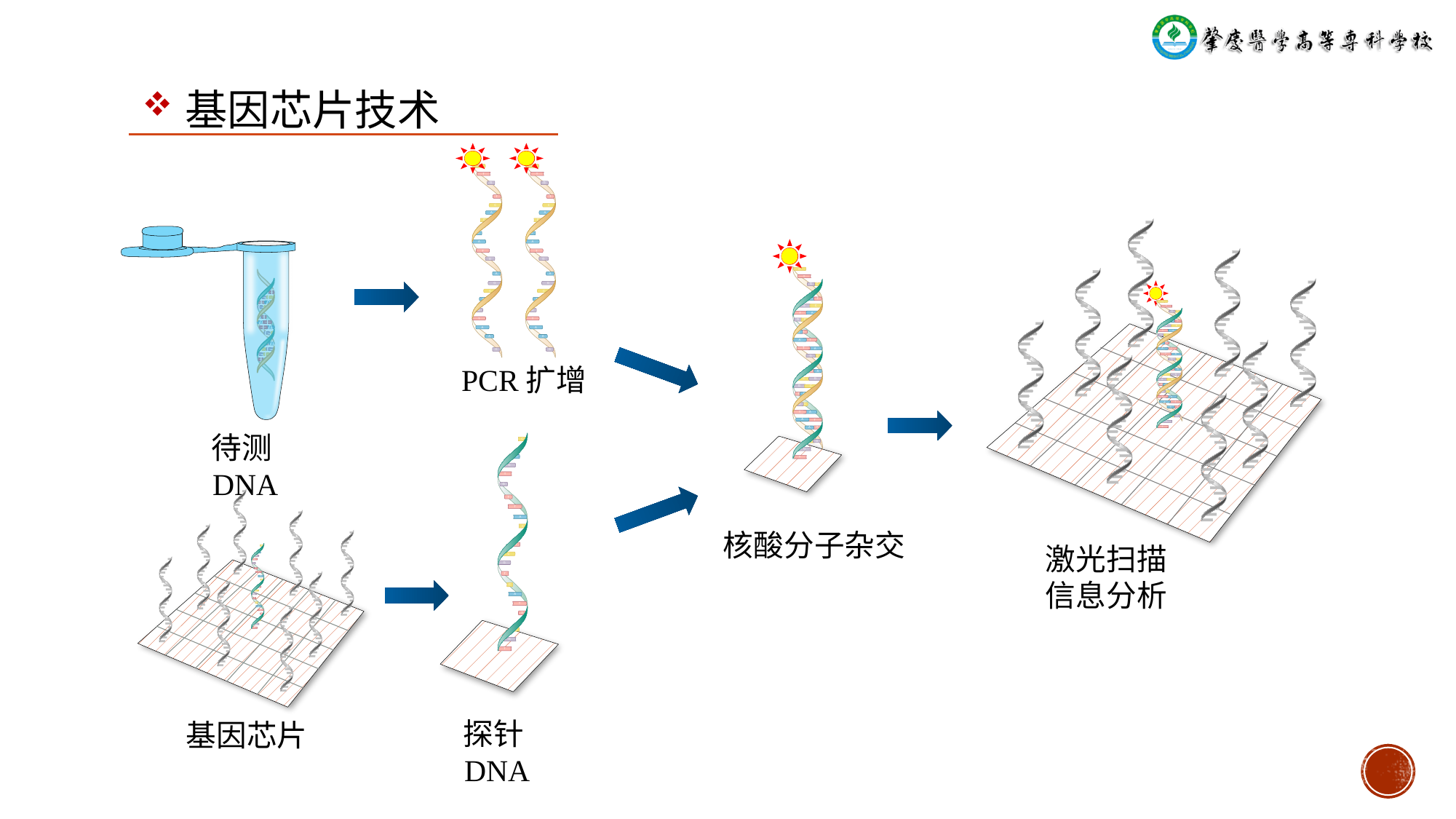

基因芯片技术

C
T
G
T

C
A
C
A

A
T
G
A

G
C
A
G

T
A
A
G

C
T
G
T

C
A
C
A

A
T
G
A

G
C
A
G

T
A
A
G

C

T
C
G
A
T

C
G

A
T
G
C
T
A

T
A

T
A
C
G
T
A

C
G

G
C
A
T
G
C

T
A

A
T
T
A
G
C
G
T

A
T

C
G

T
A
G
C
A
T

A
T

T
A
C
G
T
A

G
C

C
G
T
A

C

T
C
G
A
T

C
G

A
T
G
C
T
A

T
A

T
A
C
G
T
A

C
G

G
C
A
T
G
C

T
A

A
T
T
A
G
C
G
T

PCR扩增

待测DNA

C
A
G

T
G
T
T

A
C
T
C

G
T
C
A

T
T
C
G
T

核酸分子杂交

激光扫描
信息分析

C
A
G

T
G
T
T

A
C
T
C

G
T
C
A

T
T
C
G
T

探针DNA
基因芯片